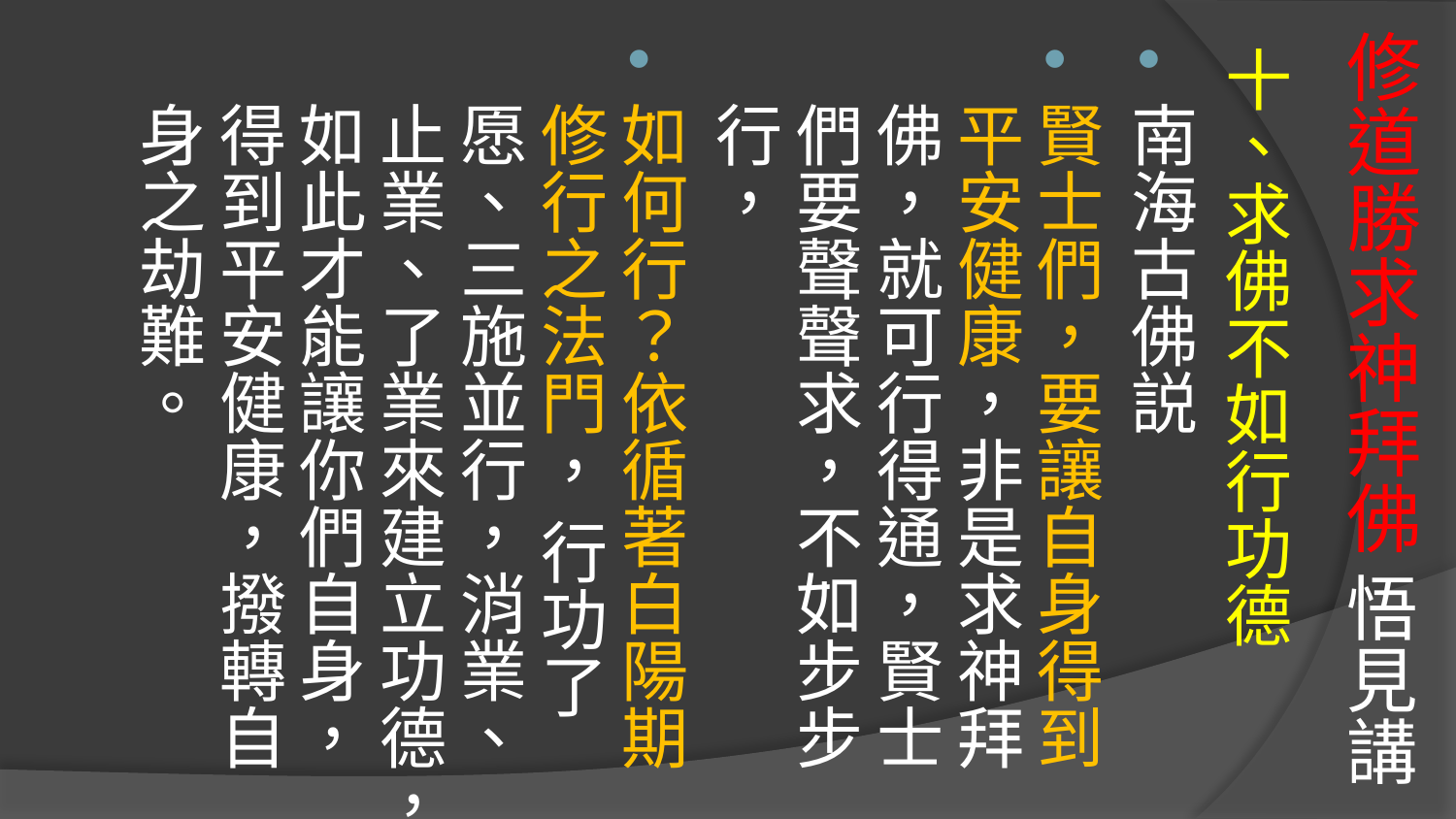

# 修道勝求神拜佛 悟見講
十、求佛不如行功德
南海古佛説
賢士們，要讓自身得到平安健康，非是求神拜佛，就可行得通，賢士們要聲聲求，不如步步行，
如何行？依循著白陽期修行之法門， 行功了愿、三施並行，消業、止業、了業來建立功德，如此才能讓你們自身，得到平安健康，撥轉自身之劫難。